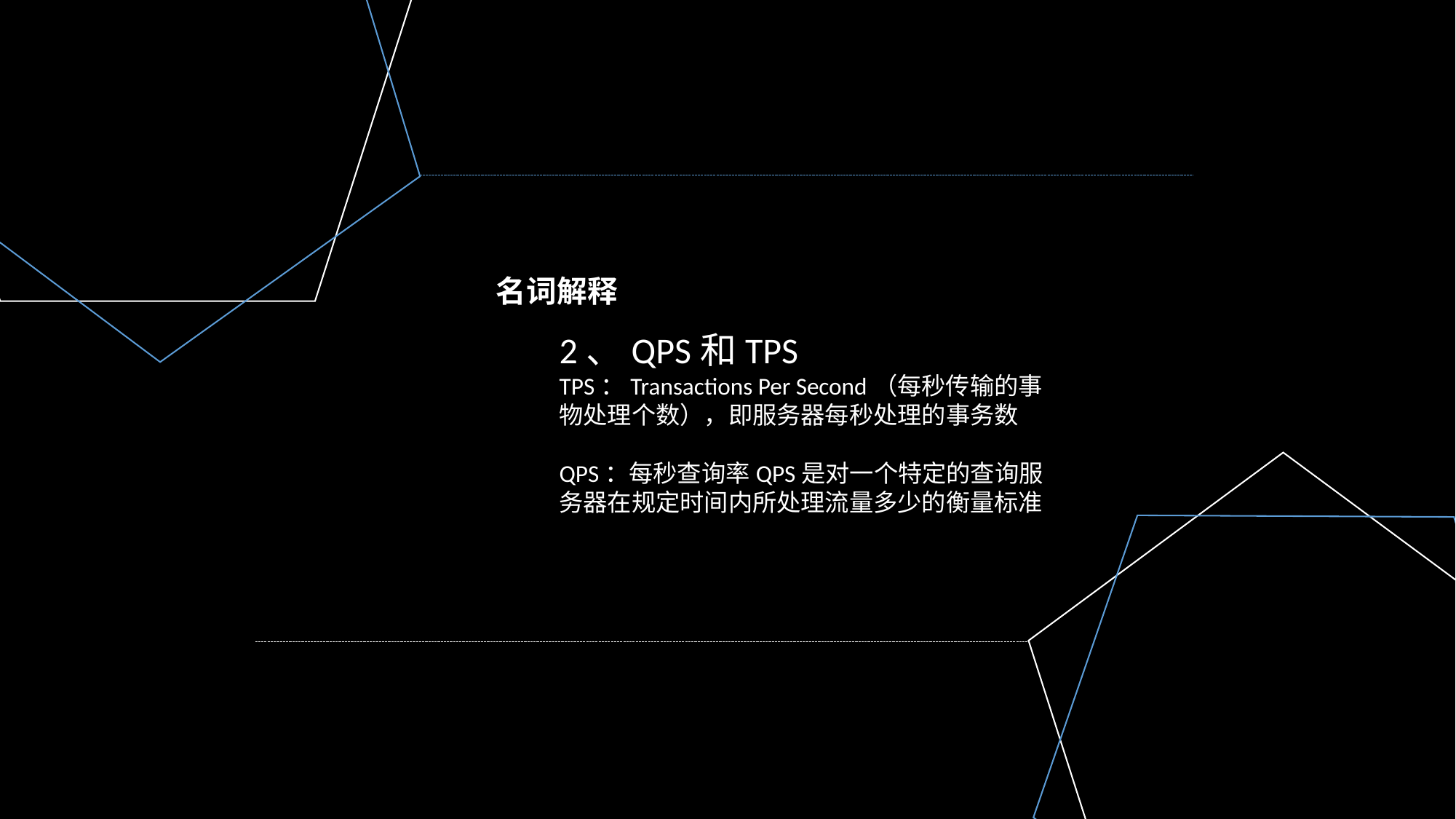

名词解释
2、QPS和TPS
TPS：Transactions Per Second（每秒传输的事物处理个数），即服务器每秒处理的事务数

QPS：每秒查询率QPS是对一个特定的查询服务器在规定时间内所处理流量多少的衡量标准